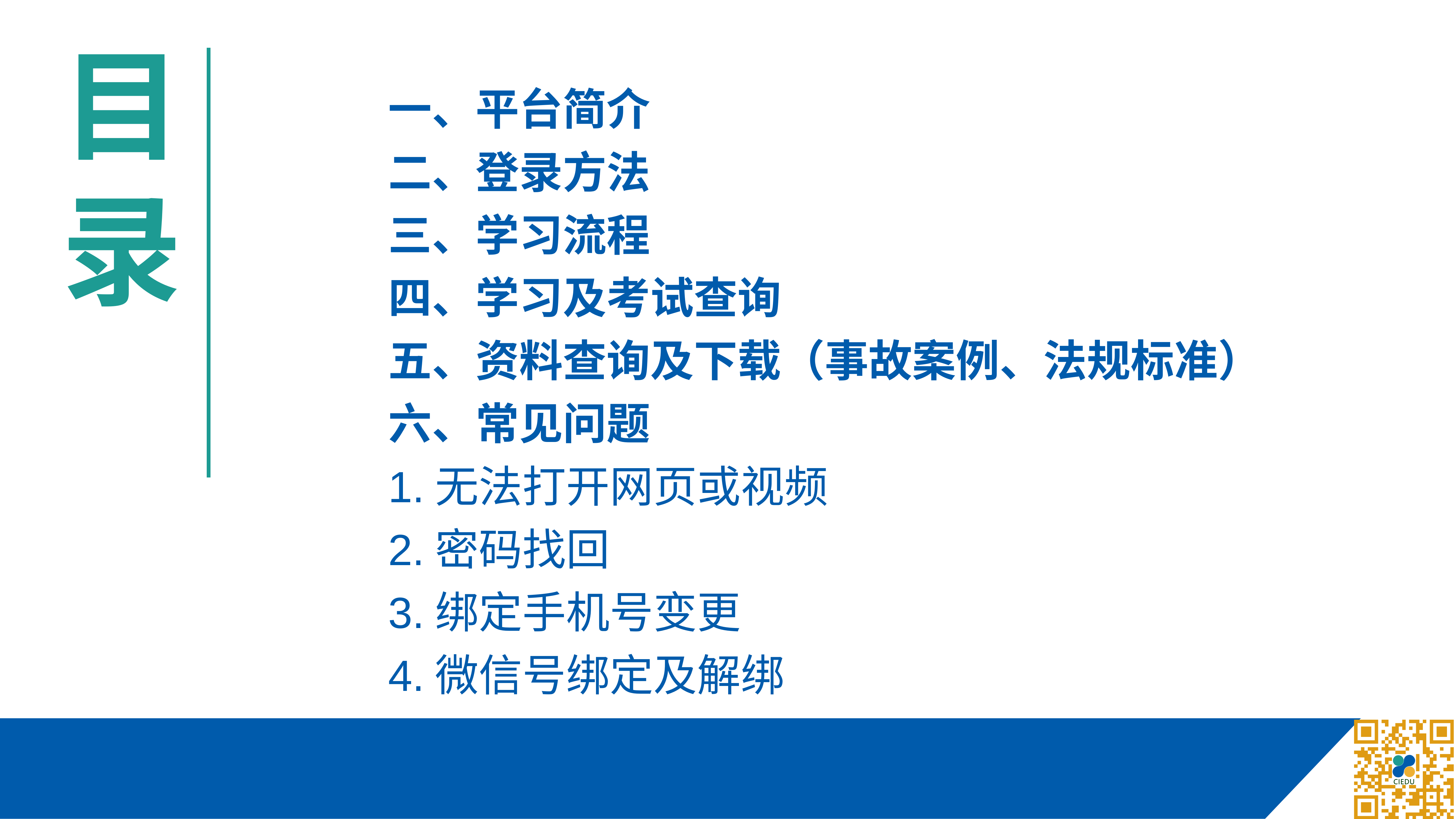

目录
一、平台简介
二、登录方法
三、学习流程
四、学习及考试查询
五、资料查询及下载（事故案例、法规标准）
六、常见问题
1.无法打开网页或视频
2.密码找回
3.绑定手机号变更
4.微信号绑定及解绑